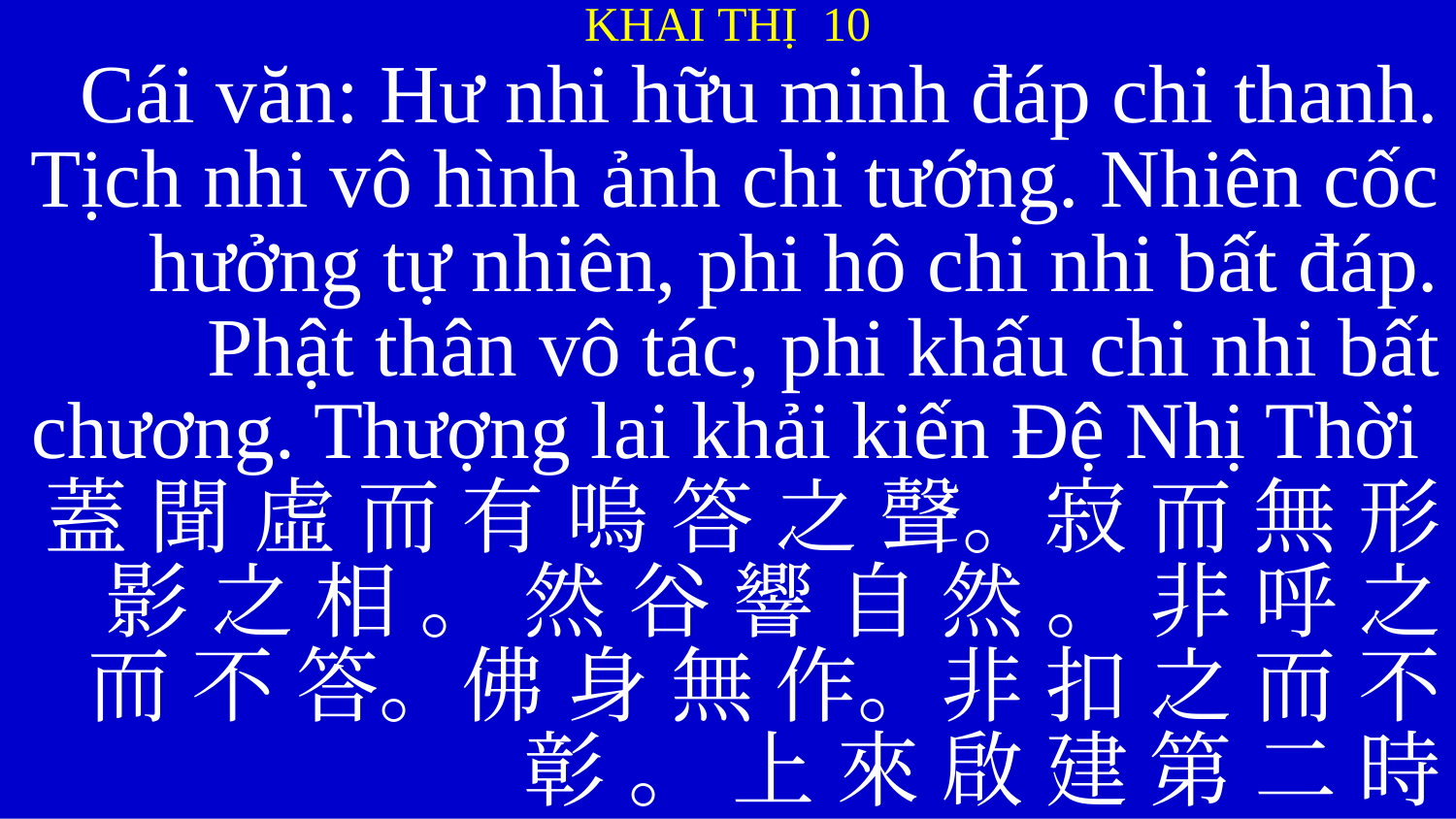

KHAI THỊ  10
Cái văn: Hư nhi hữu minh đáp chi thanh. Tịch nhi vô hình ảnh chi tướng. Nhiên cốc hưởng tự nhiên, phi hô chi nhi bất đáp. Phật thân vô tác, phi khấu chi nhi bất chương. Thượng lai khải kiến Đệ Nhị Thời
蓋 聞 虛 而 有 嗚 答 之 聲。寂 而 無 形 影 之 相 。 然 谷 響 自 然 。 非 呼 之 而 不 答。佛 身 無 作。非 扣 之 而 不 彰 。 上 來 啟 建 第 二 時